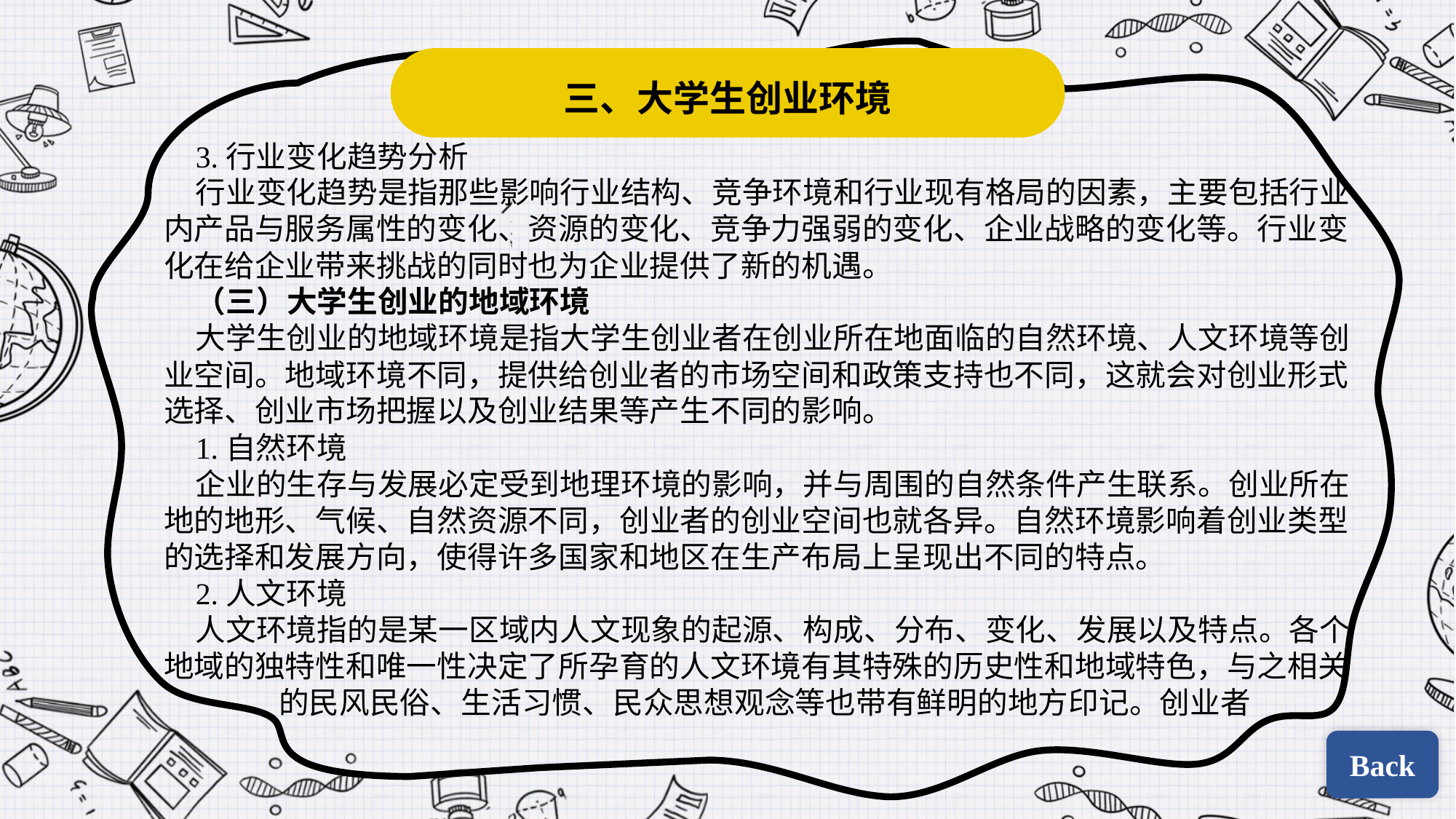

三、大学生创业环境
3.行业变化趋势分析
行业变化趋势是指那些影响行业结构、竞争环境和行业现有格局的因素，主要包括行业内产品与服务属性的变化、资源的变化、竞争力强弱的变化、企业战略的变化等。行业变化在给企业带来挑战的同时也为企业提供了新的机遇。
（三）大学生创业的地域环境
大学生创业的地域环境是指大学生创业者在创业所在地面临的自然环境、人文环境等创业空间。地域环境不同，提供给创业者的市场空间和政策支持也不同，这就会对创业形式选择、创业市场把握以及创业结果等产生不同的影响。
1.自然环境
企业的生存与发展必定受到地理环境的影响，并与周围的自然条件产生联系。创业所在地的地形、气候、自然资源不同，创业者的创业空间也就各异。自然环境影响着创业类型的选择和发展方向，使得许多国家和地区在生产布局上呈现出不同的特点。
2.人文环境
人文环境指的是某一区域内人文现象的起源、构成、分布、变化、发展以及特点。各个地域的独特性和唯一性决定了所孕育的人文环境有其特殊的历史性和地域特色，与之相关cccccccc的民风民俗、生活习惯、民众思想观念等也带有鲜明的地方印记。创业者

Back